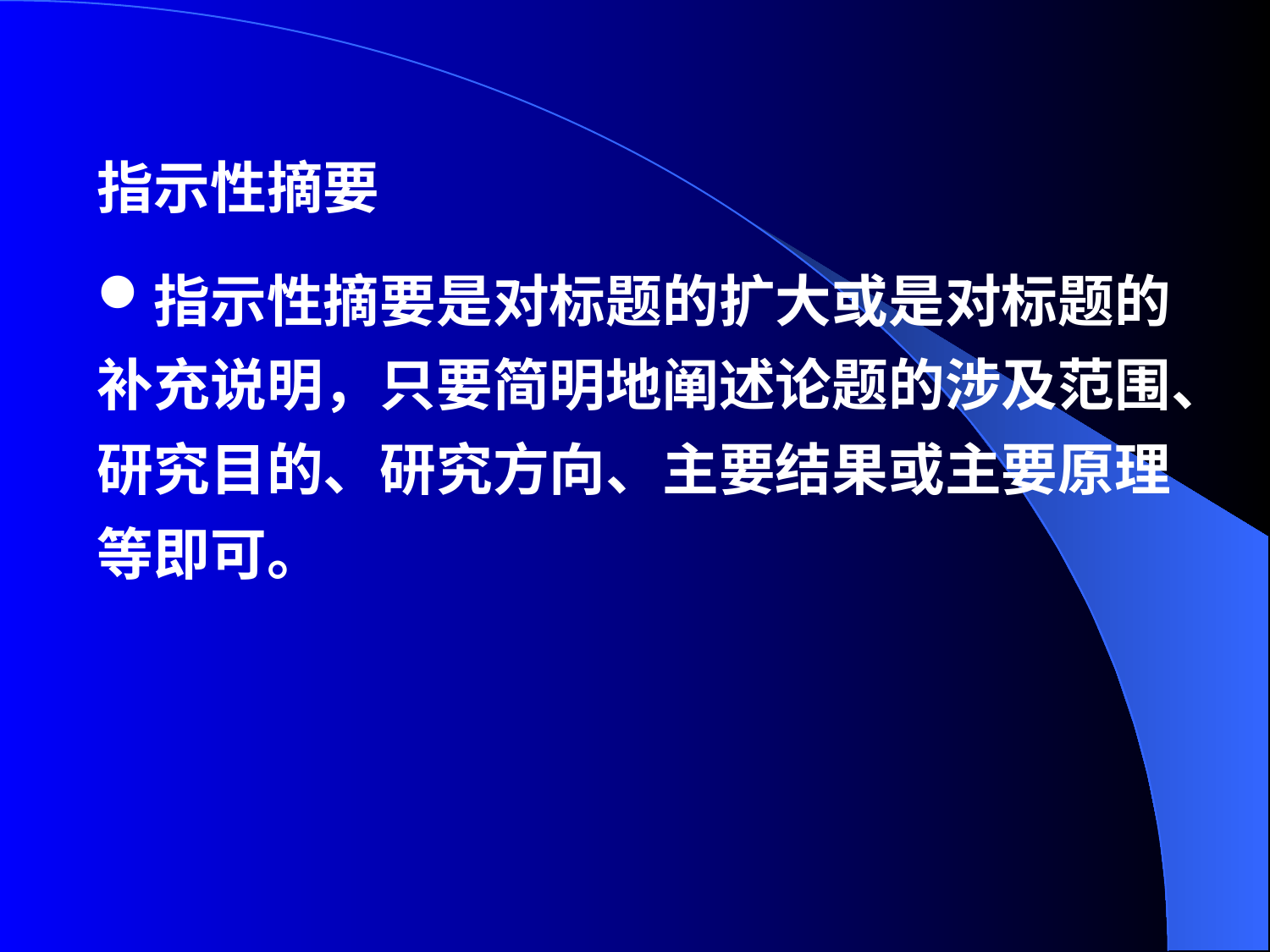

指示性摘要
指示性摘要是对标题的扩大或是对标题的补充说明，只要简明地阐述论题的涉及范围、研究目的、研究方向、主要结果或主要原理等即可。